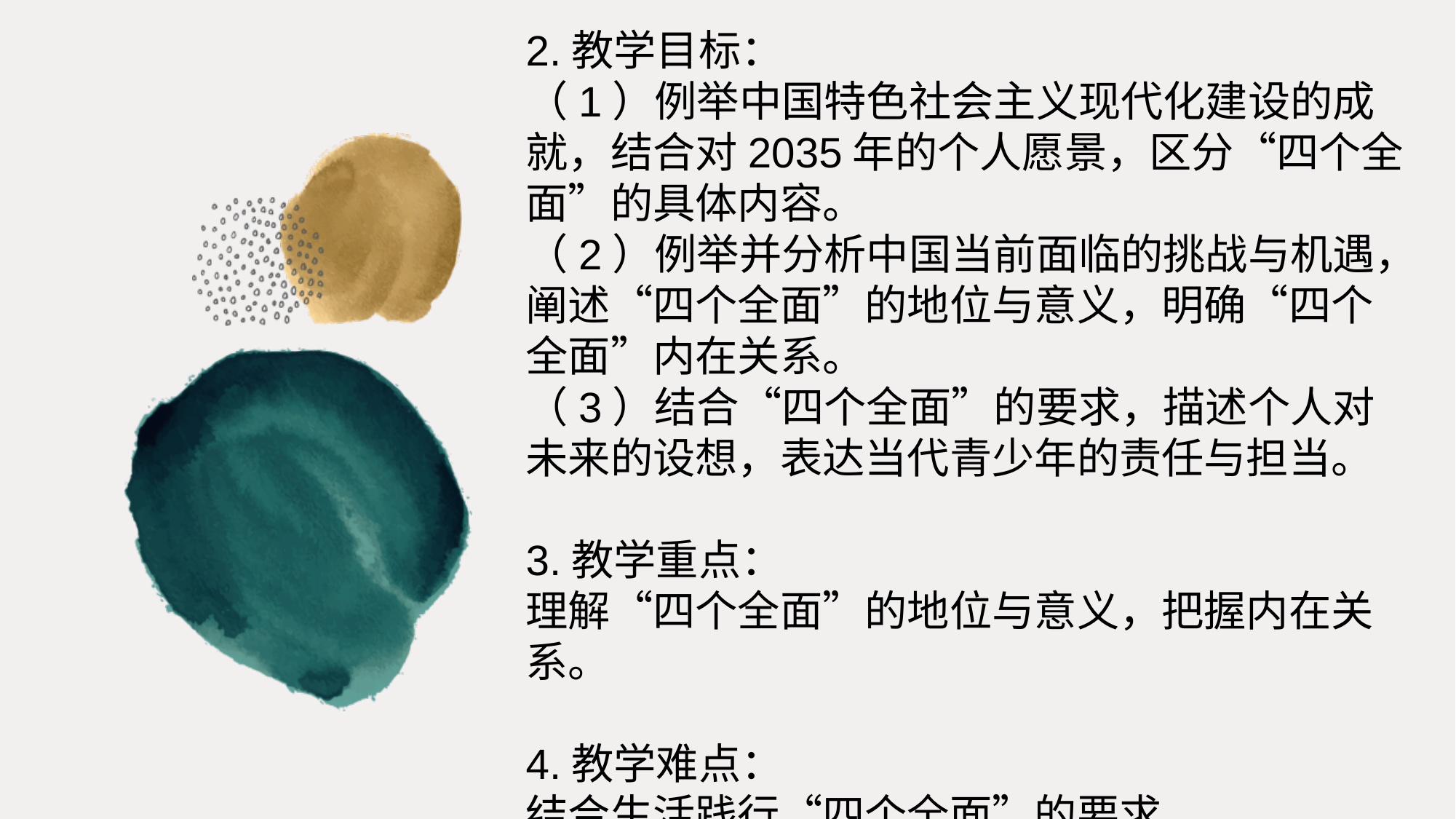

2.教学目标：
（1）例举中国特色社会主义现代化建设的成就，结合对2035年的个人愿景，区分“四个全面”的具体内容。
（2）例举并分析中国当前面临的挑战与机遇，阐述“四个全面”的地位与意义，明确“四个全面”内在关系。
（3）结合“四个全面”的要求，描述个人对未来的设想，表达当代青少年的责任与担当。

3.教学重点：
理解“四个全面”的地位与意义，把握内在关系。

4.教学难点：
结合生活践行“四个全面”的要求。